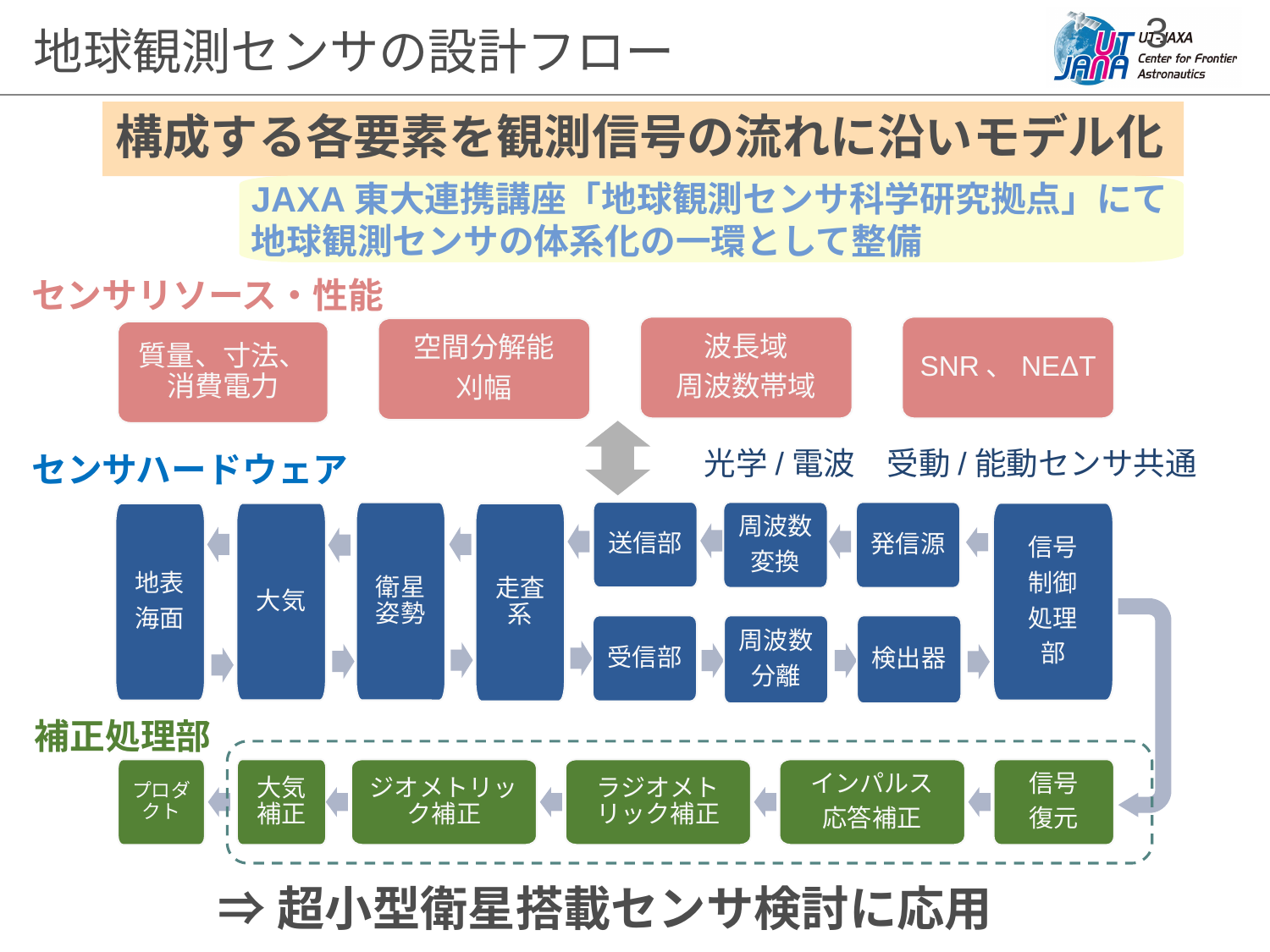

地球観測センサの設計フロー
構成する各要素を観測信号の流れに沿いモデル化
JAXA東大連携講座「地球観測センサ科学研究拠点」にて地球観測センサの体系化の一環として整備
センサリソース・性能
波長域
周波数帯域
SNR、NEΔT
空間分解能
刈幅
質量、寸法、消費電力

光学/電波　受動/能動センサ共通
センサハードウェア
送信部
発信源
周波数
変換
衛星姿勢
信号
制御
処理
部
走査系
大気
地表
海面

受信部
周波数
分離
検出器

補正処理部

大気補正
プロダクト
ジオメトリック補正
ラジオメトリック補正
インパルス
応答補正
信号
復元

# ⇒超小型衛星搭載センサ検討に応用